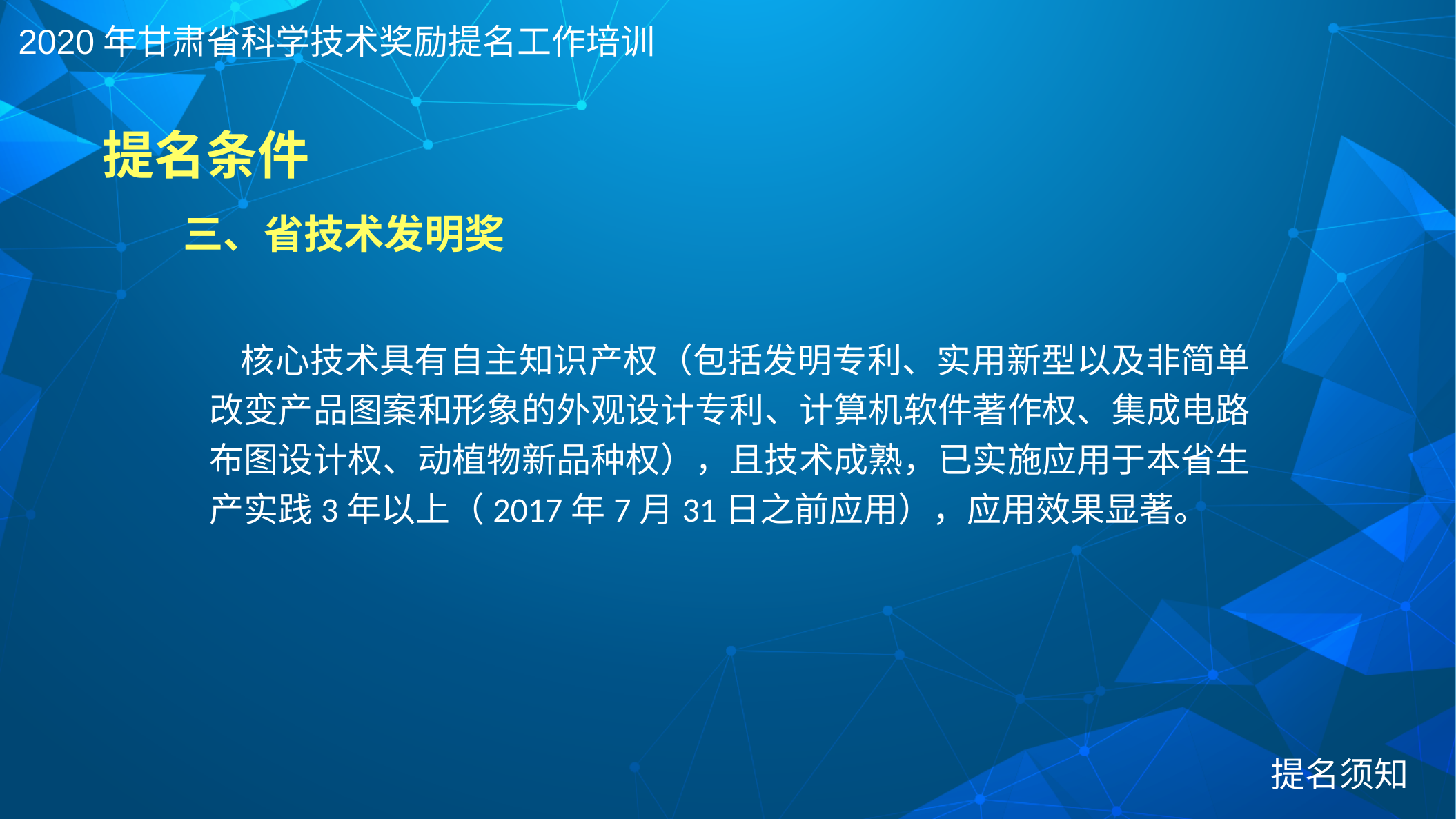

2020年甘肃省科学技术奖励提名工作培训
# 提名条件
三、省技术发明奖

      核心技术具有自主知识产权（包括发明专利、实用新型以及非简单改变产品图案和形象的外观设计专利、计算机软件著作权、集成电路布图设计权、动植物新品种权），且技术成熟，已实施应用于本省生产实践3年以上（2017年7月31日之前应用），应用效果显著。
提名须知